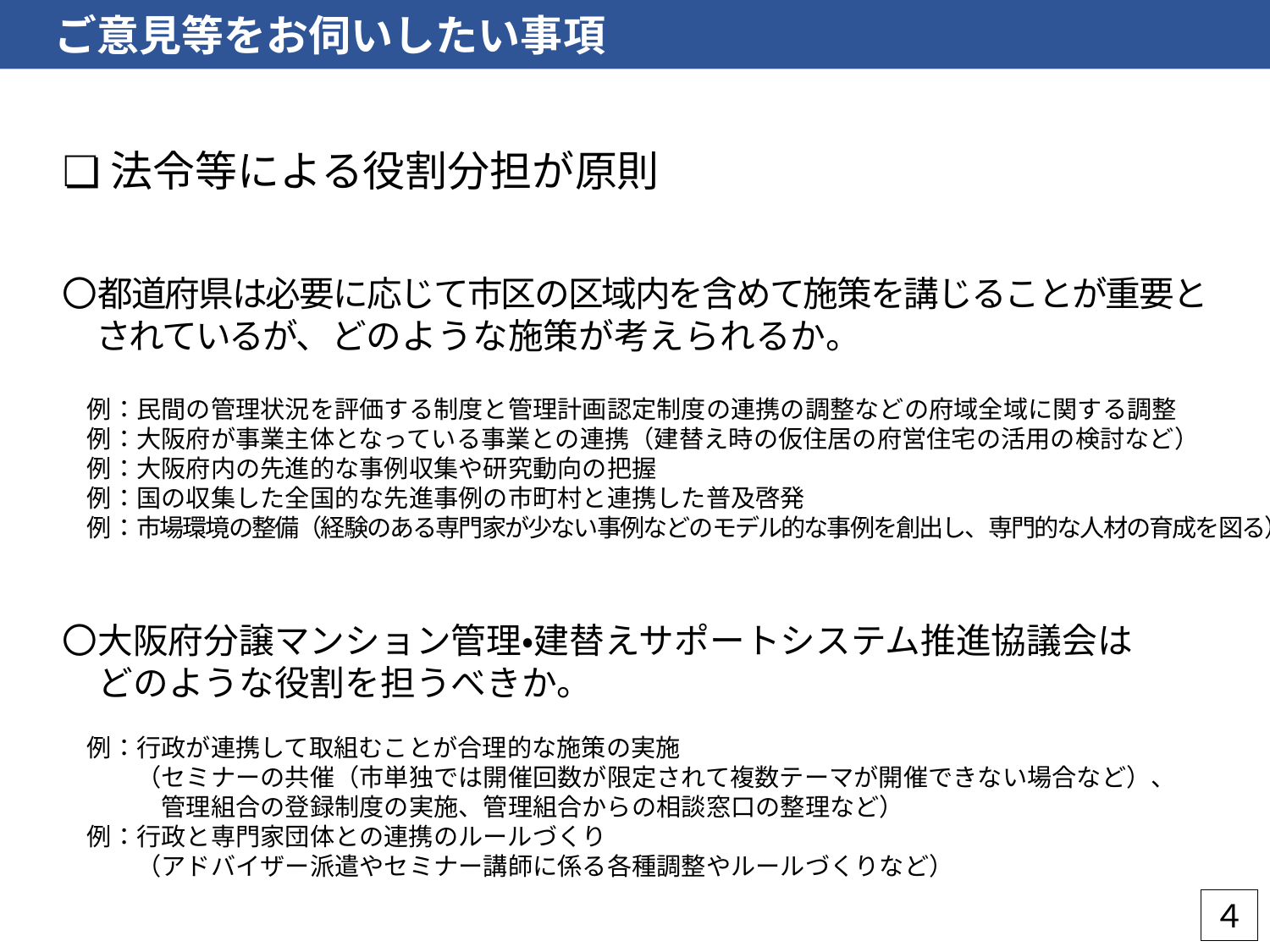

ご意見等をお伺いしたい事項
❏法令等による役割分担が原則

〇都道府県は必要に応じて市区の区域内を含めて施策を講じることが重要と
　されているが、どのような施策が考えられるか。

　例：民間の管理状況を評価する制度と管理計画認定制度の連携の調整などの府域全域に関する調整
　例：大阪府が事業主体となっている事業との連携（建替え時の仮住居の府営住宅の活用の検討など）
　例：大阪府内の先進的な事例収集や研究動向の把握
　例：国の収集した全国的な先進事例の市町村と連携した普及啓発
　例：市場環境の整備（経験のある専門家が少ない事例などのモデル的な事例を創出し、専門的な人材の育成を図る）

〇大阪府分譲マンション管理・建替えサポートシステム推進協議会は
　どのような役割を担うべきか。

　例：行政が連携して取組むことが合理的な施策の実施
　　　（セミナーの共催（市単独では開催回数が限定されて複数テーマが開催できない場合など）、
　　　　管理組合の登録制度の実施、管理組合からの相談窓口の整理など）
　例：行政と専門家団体との連携のルールづくり
　　　（アドバイザー派遣やセミナー講師に係る各種調整やルールづくりなど）

４